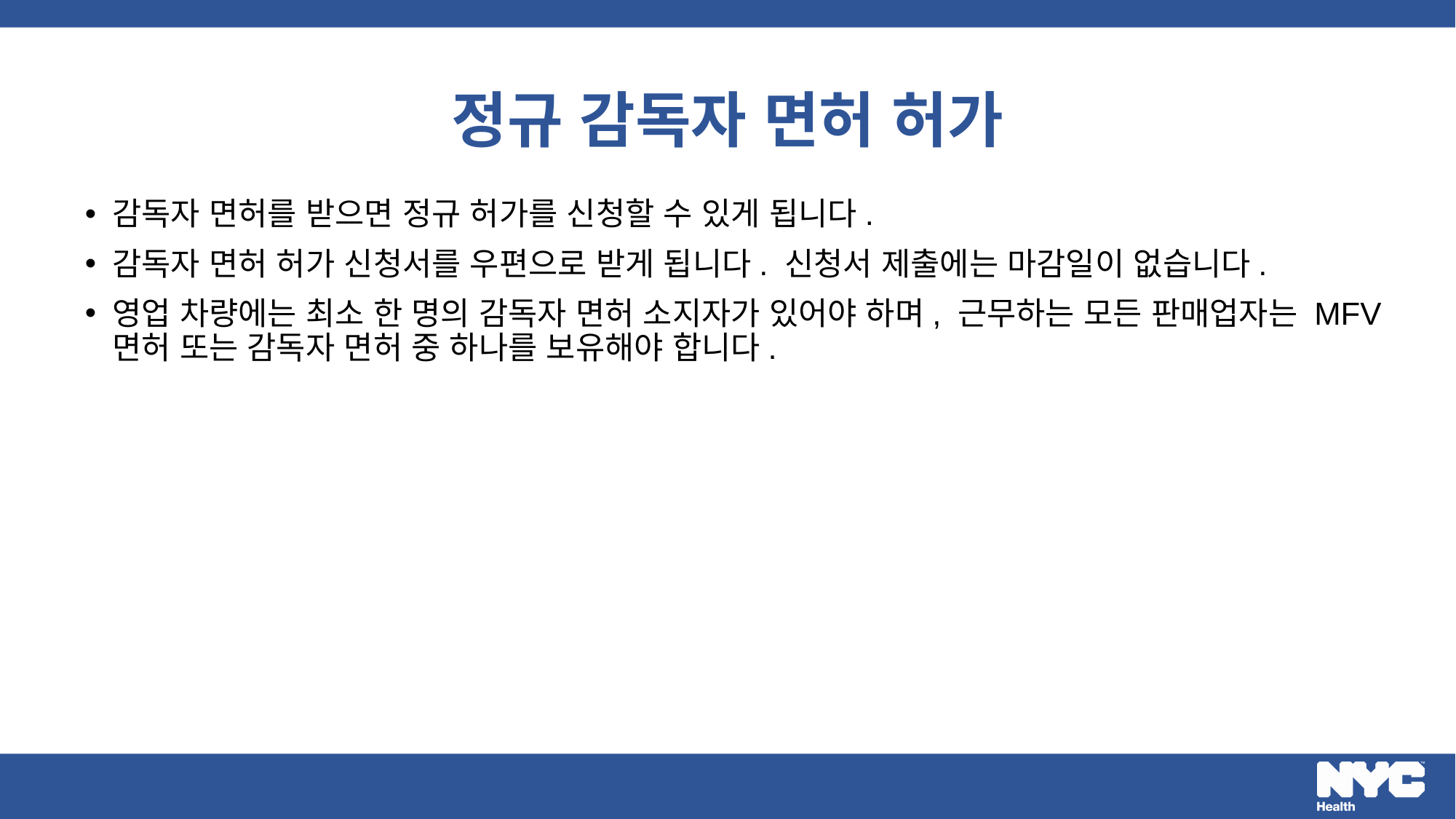

# 정규 감독자 면허 허가
감독자 면허를 받으면 정규 허가를 신청할 수 있게 됩니다.
감독자 면허 허가 신청서를 우편으로 받게 됩니다. 신청서 제출에는 마감일이 없습니다.
영업 차량에는 최소 한 명의 감독자 면허 소지자가 있어야 하며, 근무하는 모든 판매업자는 MFV 면허 또는 감독자 면허 중 하나를 보유해야 합니다.